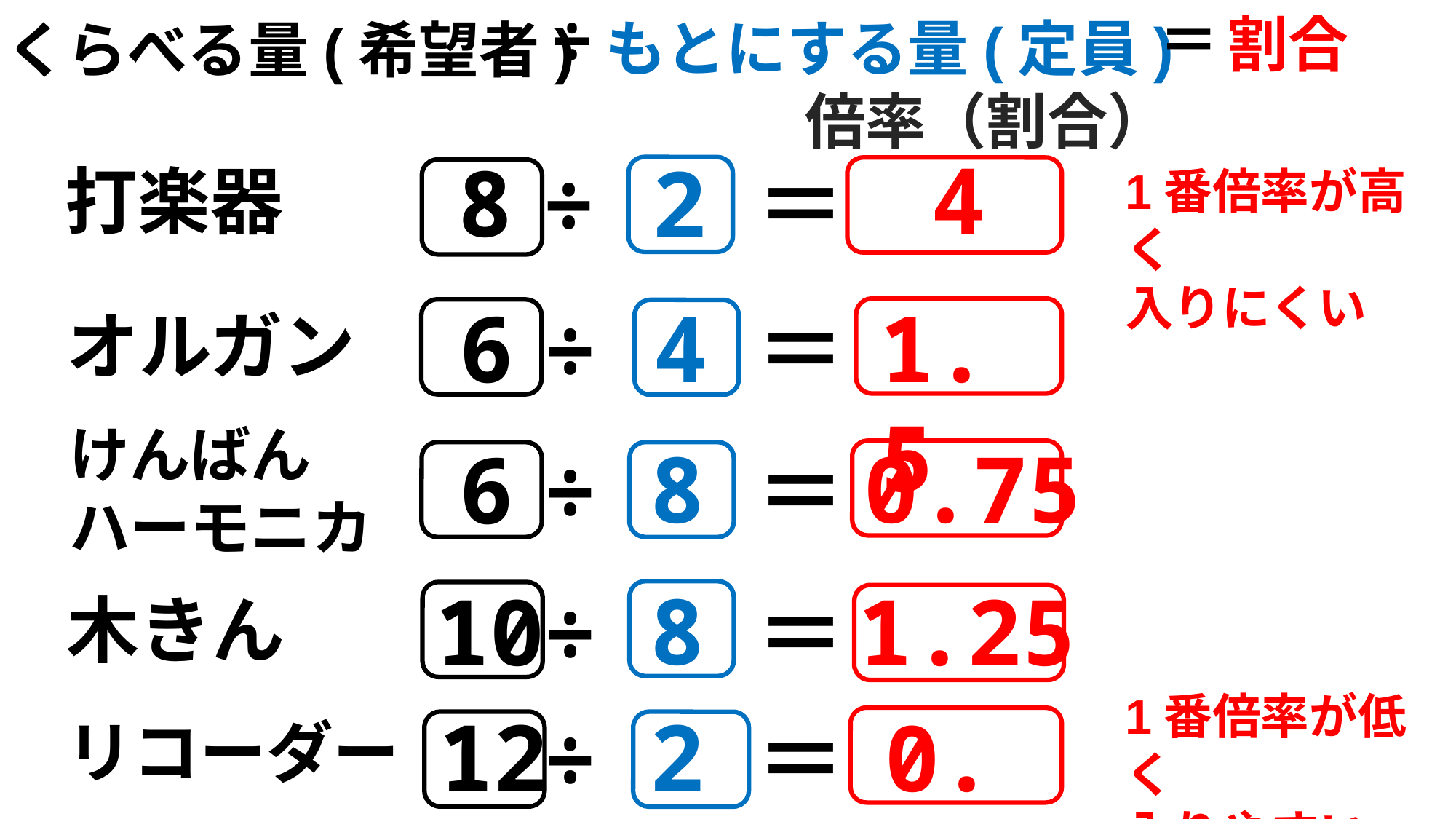

÷
＝
割合
もとにする量(定員)
くらべる量(希望者)
倍率（割合）
4
8
2
÷
＝
打楽器
1番倍率が高く
入りにくい

6
4
1.5
÷
＝
オルガン

けんばん
ハーモニカ
0.75
8
6
÷
＝

8
10
1.25
÷
＝
木きん

1番倍率が低く
入りやすい
12
20
0.6
÷
＝
リコーダー